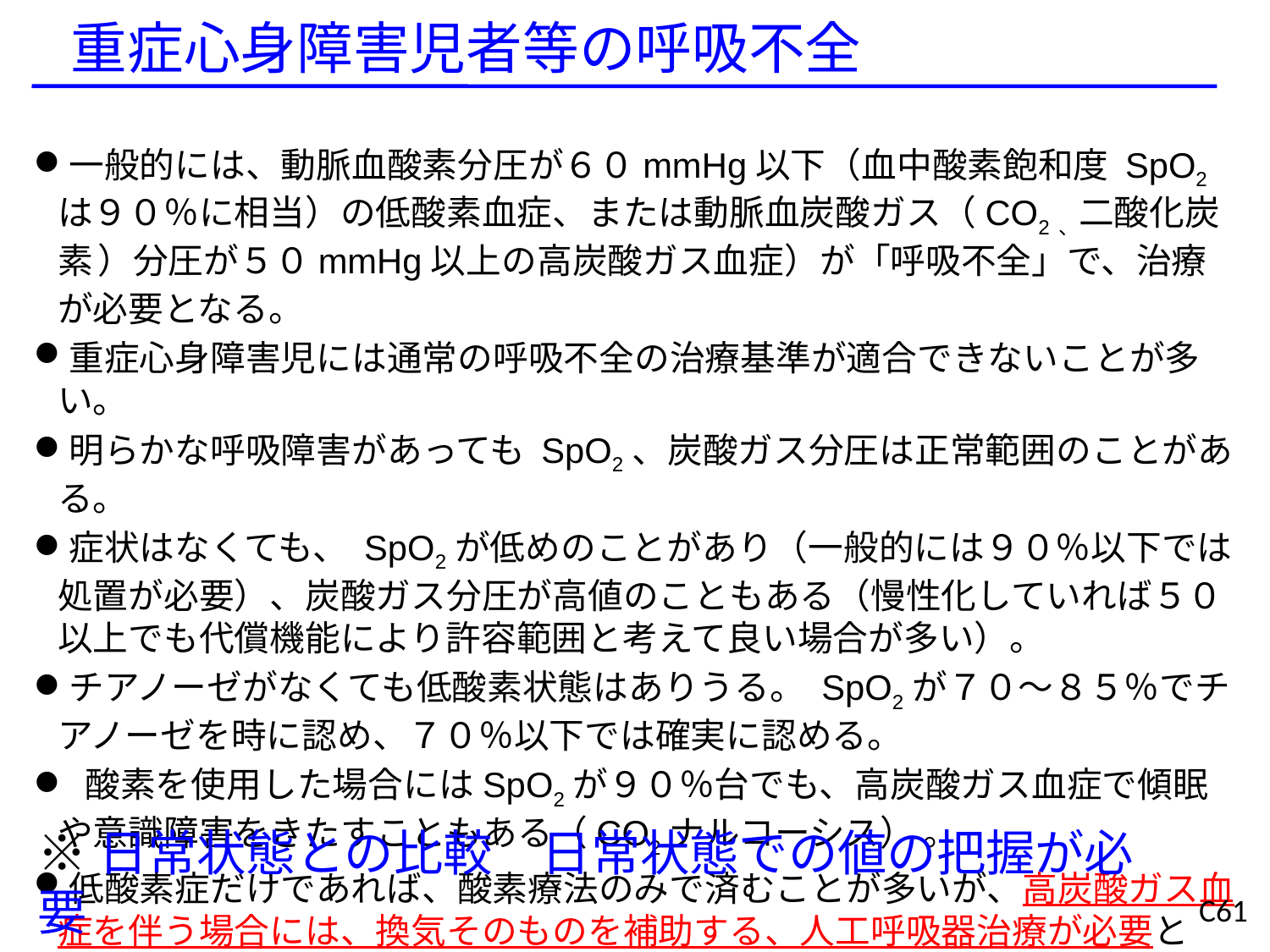

重症心身障害児者等の呼吸不全

一般的には、動脈血酸素分圧が６０mmHg以下（血中酸素飽和度 SpO2は９０％に相当）の低酸素血症、または動脈血炭酸ガス（CO2、二酸化炭素 ）分圧が５０mmHg以上の高炭酸ガス血症）が「呼吸不全」で、治療が必要となる。
重症心身障害児には通常の呼吸不全の治療基準が適合できないことが多い。
明らかな呼吸障害があっても SpO2、炭酸ガス分圧は正常範囲のことがある。
症状はなくても、 SpO2が低めのことがあり（一般的には９０％以下では処置が必要）、炭酸ガス分圧が高値のこともある（慢性化していれば５０以上でも代償機能により許容範囲と考えて良い場合が多い）。
チアノーゼがなくても低酸素状態はありうる。 SpO2が７０～８５％でチアノーゼを時に認め、７０％以下では確実に認める。
 酸素を使用した場合にはSpO2が９０％台でも、高炭酸ガス血症で傾眠や意識障害をきたすこともある（CO2ナルコーシス） 。
低酸素症だけであれば、酸素療法のみで済むことが多いが、高炭酸ガス血症を伴う場合には、換気そのものを補助する、人工呼吸器治療が必要となってくる。

※日常状態との比較　日常状態での値の把握が必要
C61